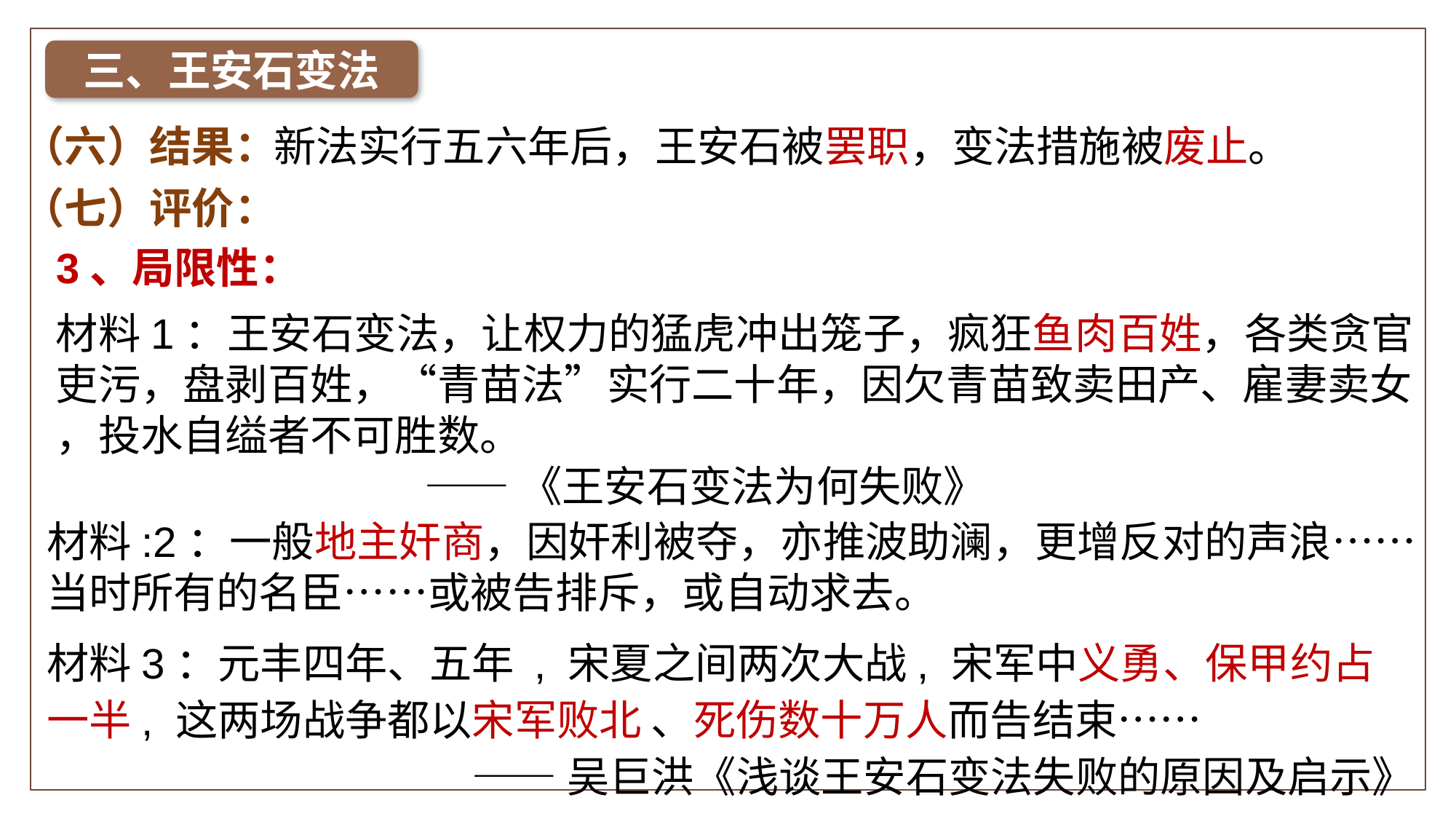

三、王安石变法
新法实行五六年后，王安石被罢职，变法措施被废止。
（六）结果：
（七）评价：
3、局限性：
材料1：王安石变法，让权力的猛虎冲出笼子，疯狂鱼肉百姓，各类贪官吏污，盘剥百姓，“青苗法”实行二十年，因欠青苗致卖田产、雇妻卖女 ，投水自缢者不可胜数。
                                       ——《王安石变法为何失败》
材料:2：一般地主奸商，因奸利被夺，亦推波助澜，更增反对的声浪……
当时所有的名臣……或被告排斥，或自动求去。
材料3：元丰四年、五年 , 宋夏之间两次大战, 宋军中义勇、保甲约占一半, 这两场战争都以宋军败北 、死伤数十万人而告结束……
——吴巨洪《浅谈王安石变法失败的原因及启示》